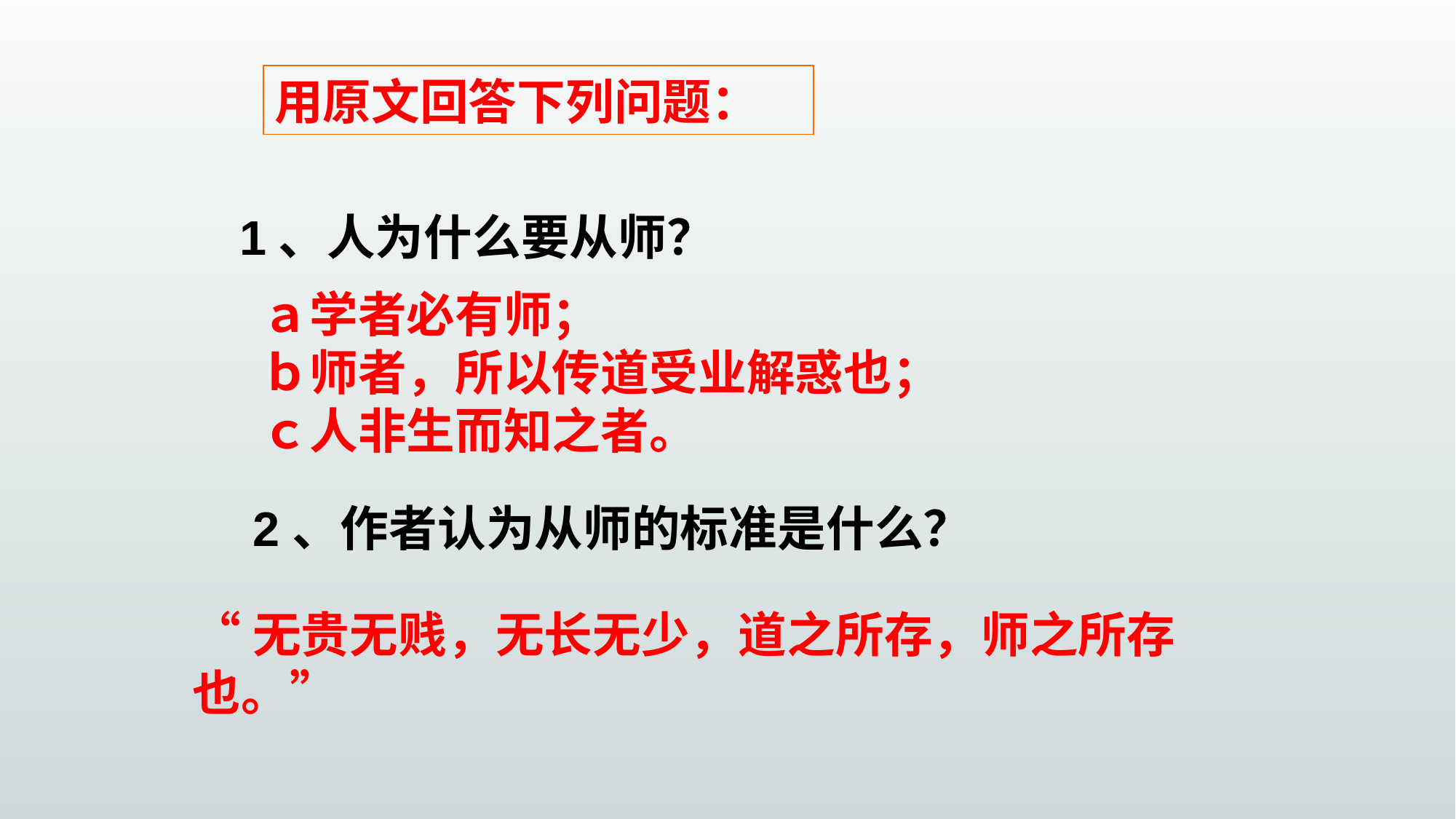

用原文回答下列问题：

1、人为什么要从师？

 2、作者认为从师的标准是什么？

ａ学者必有师；
ｂ师者，所以传道受业解惑也；
ｃ人非生而知之者。

“无贵无贱，无长无少，道之所存，师之所存也。”